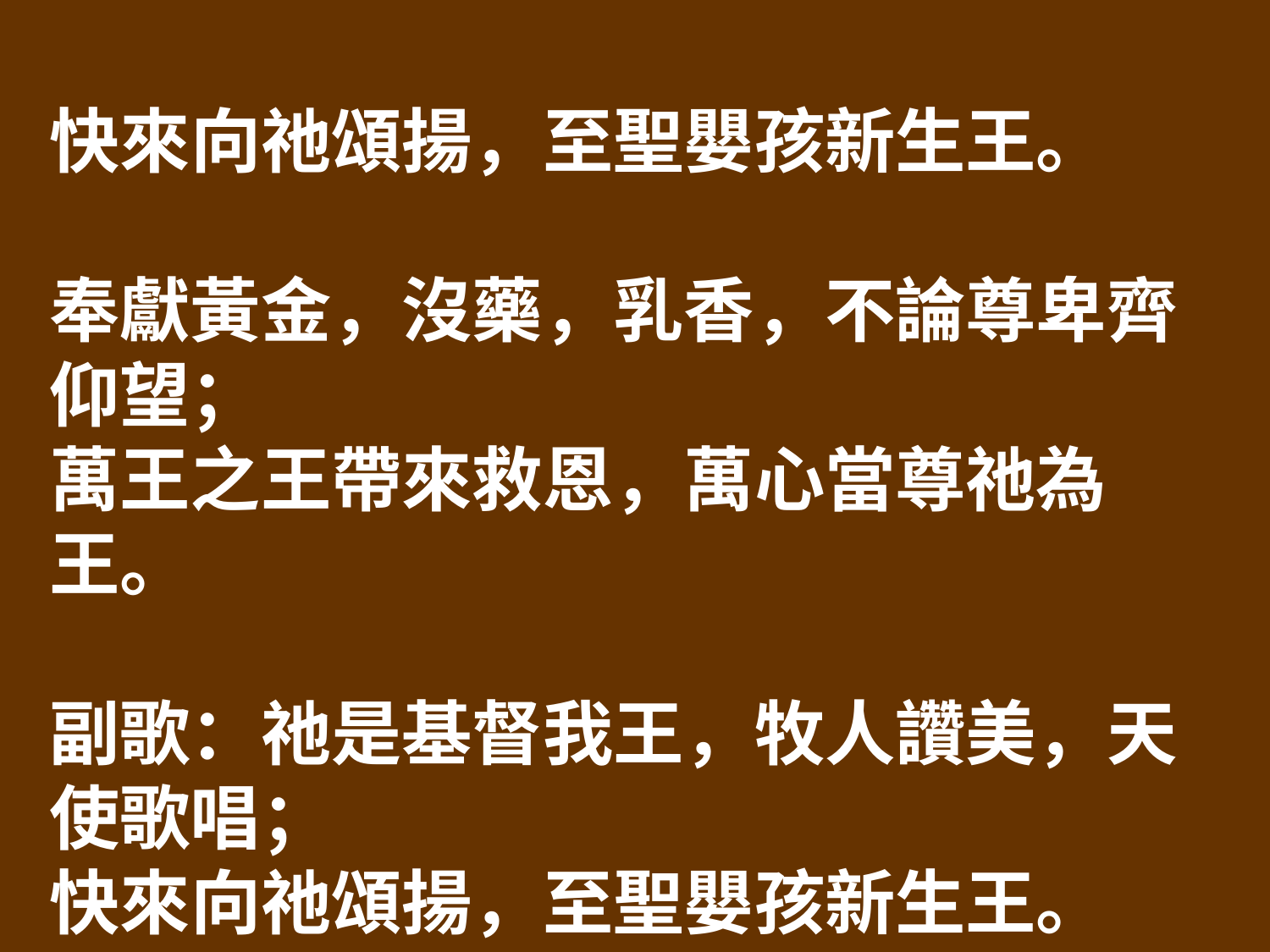

快來向祂頌揚，至聖嬰孩新生王。

奉獻黃金，沒藥，乳香，不論尊卑齊仰望；
萬王之王帶來救恩，萬心當尊祂為王。

副歌：祂是基督我王，牧人讚美，天使歌唱；
快來向祂頌揚，至聖嬰孩新生王。